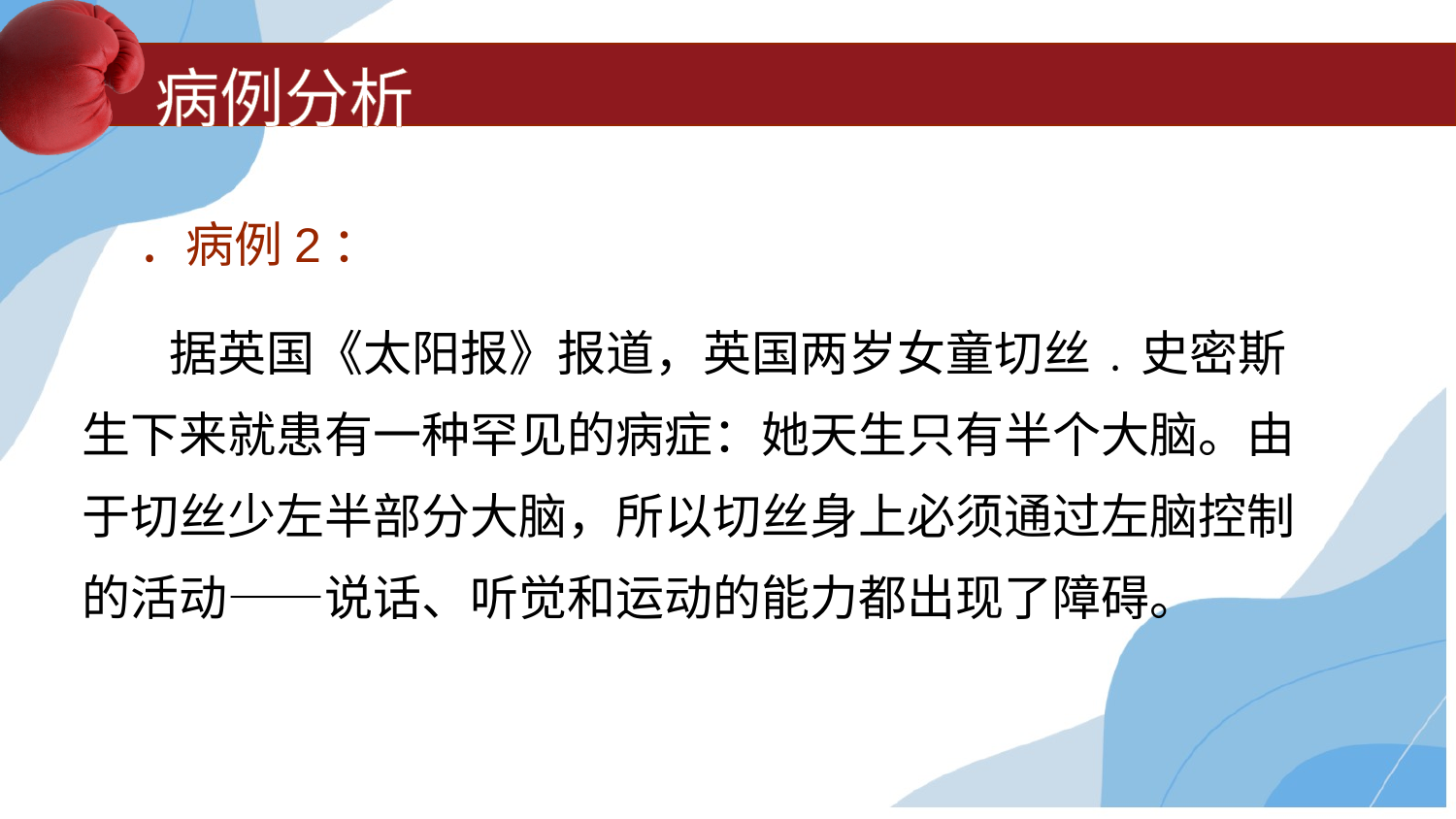

# 病例分析
    ﹒病例2：
       据英国《太阳报》报道，英国两岁女童切丝﹒史密斯生下来就患有一种罕见的病症：她天生只有半个大脑。由于切丝少左半部分大脑，所以切丝身上必须通过左脑控制的活动——说话、听觉和运动的能力都出现了障碍。